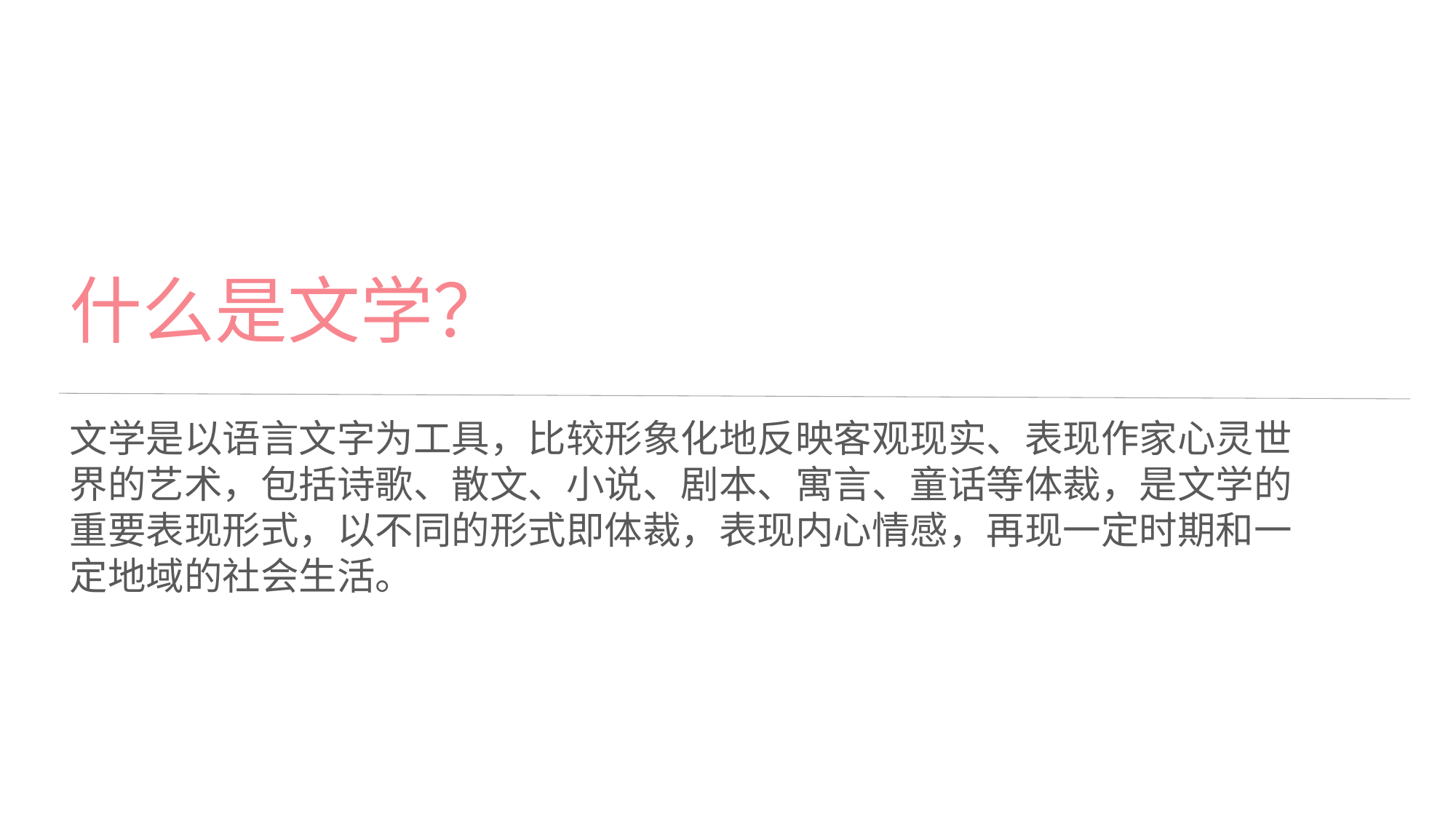

什么是文学？
文学是以语言文字为工具，比较形象化地反映客观现实、表现作家心灵世界的艺术，包括诗歌、散文、小说、剧本、寓言、童话等体裁，是文学的重要表现形式，以不同的形式即体裁，表现内心情感，再现一定时期和一定地域的社会生活。